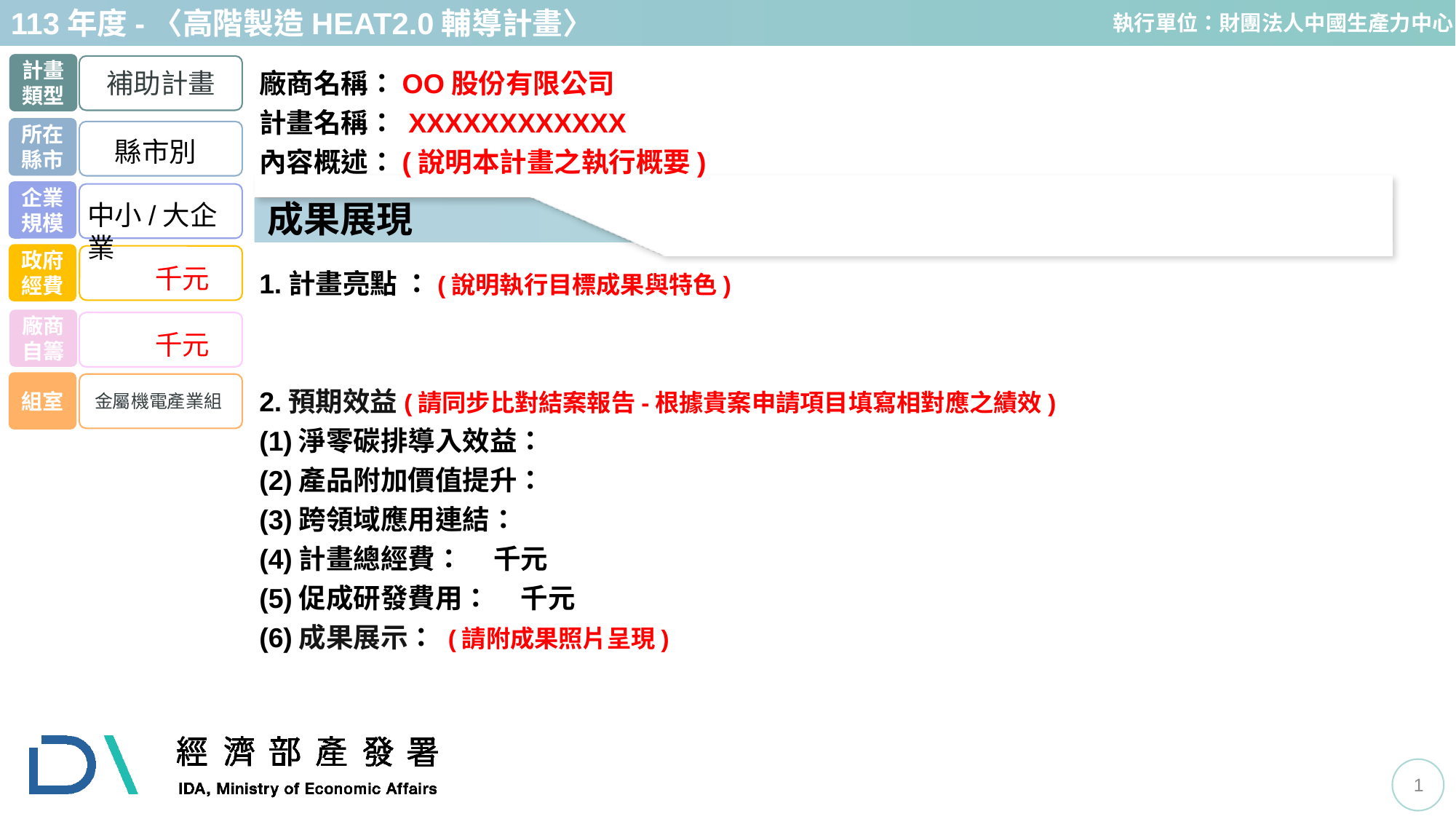

113年度-〈高階製造HEAT2.0輔導計畫〉
執行單位：財團法人中國生產力中心
計畫類型
廠商名稱：OO股份有限公司
計畫名稱： XXXXXXXXXXXX
內容概述：(說明本計畫之執行概要)
所在縣市
縣市別
中小/大企業

1.計畫亮點 ：(說明執行目標成果與特色)

2.預期效益(請同步比對結案報告-根據貴案申請項目填寫相對應之績效)
(1)淨零碳排導入效益：
(2)產品附加價值提升：
(3)跨領域應用連結：
(4)計畫總經費：     千元
(5)促成研發費用：     千元
(6)成果展示： (請附成果照片呈現)

千元
千元
1